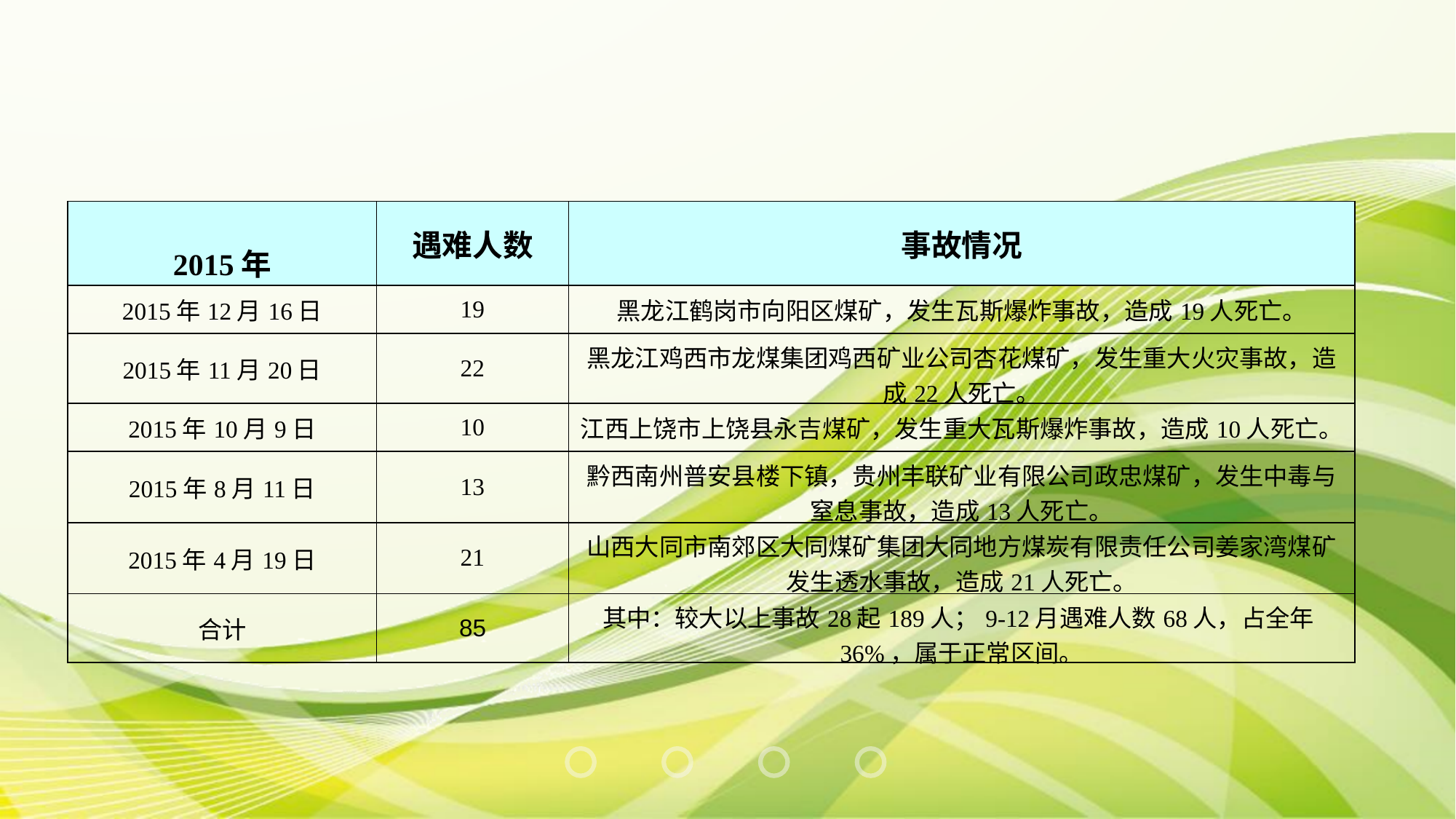

2015年的矿难统计数据
| 2015年 | 遇难人数 | 事故情况 |
| --- | --- | --- |
| 2015年12月16日 | 19 | 黑龙江鹤岗市向阳区煤矿，发生瓦斯爆炸事故，造成19人死亡。 |
| 2015年11月20日 | 22 | 黑龙江鸡西市龙煤集团鸡西矿业公司杏花煤矿，发生重大火灾事故，造成22人死亡。 |
| 2015年10月9日 | 10 | 江西上饶市上饶县永吉煤矿，发生重大瓦斯爆炸事故，造成10人死亡。 |
| 2015年8月11日 | 13 | 黔西南州普安县楼下镇，贵州丰联矿业有限公司政忠煤矿，发生中毒与窒息事故，造成13人死亡。 |
| 2015年4月19日 | 21 | 山西大同市南郊区大同煤矿集团大同地方煤炭有限责任公司姜家湾煤矿发生透水事故，造成21人死亡。 |
| 合计 | 85 | 其中：较大以上事故28起189人；9-12月遇难人数68人，占全年36%，属于正常区间。 |